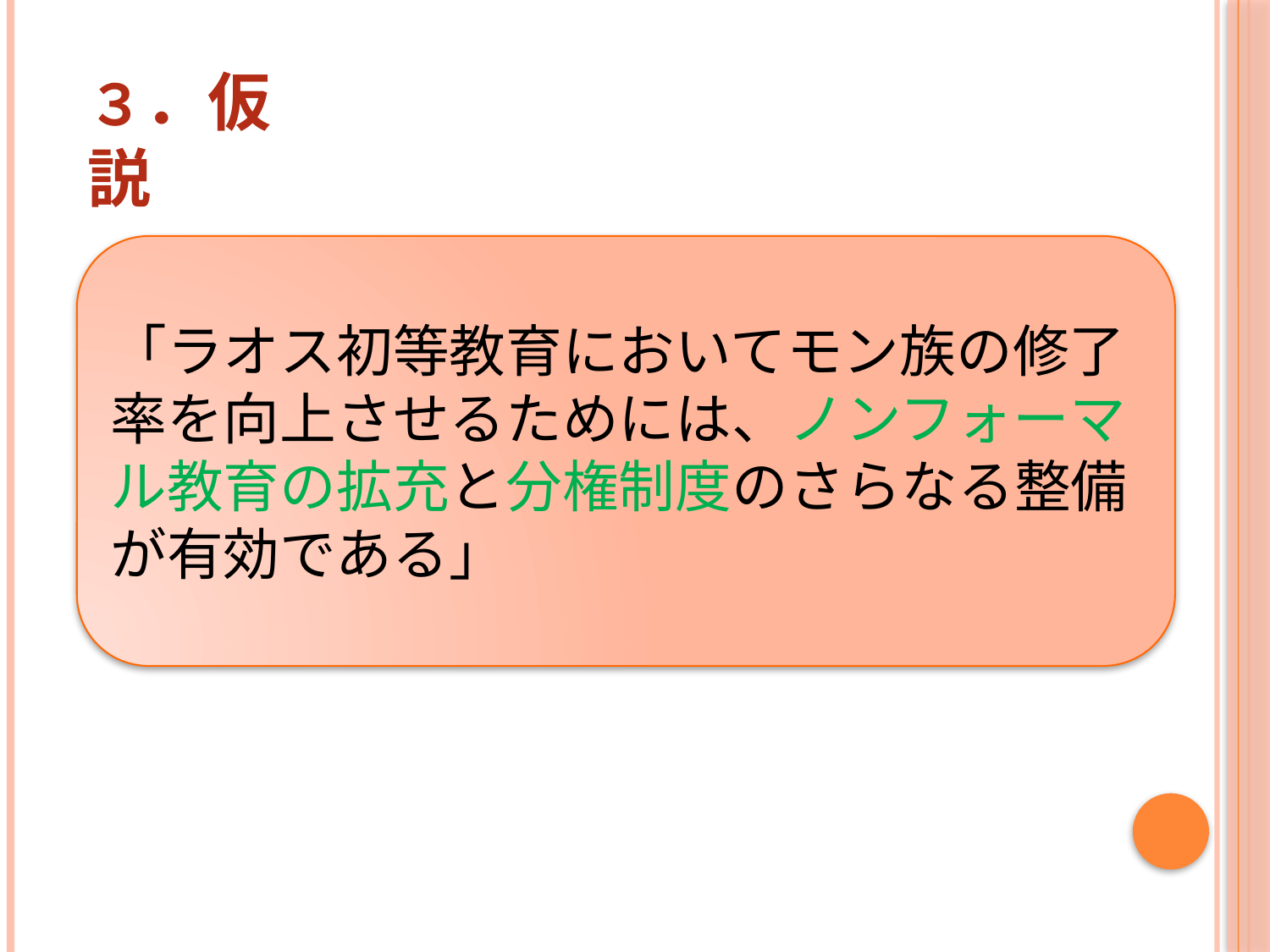

３．仮説
「ラオス初等教育においてモン族の修了率を向上させるためには、ノンフォーマル教育の拡充と分権制度のさらなる整備が有効である」